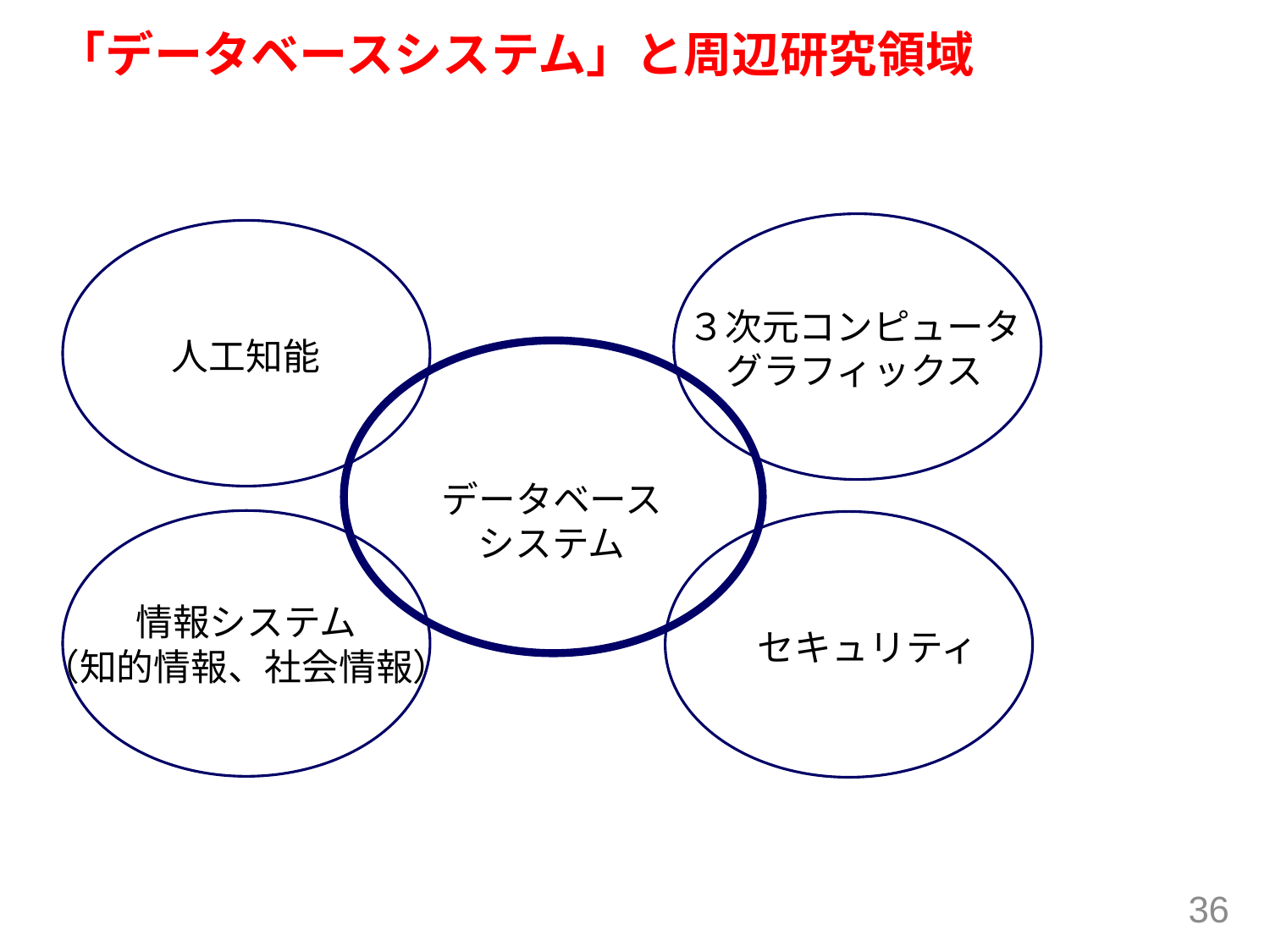

# 「データベースシステム」と周辺研究領域

３次元コンピュータ
グラフィックス

セキュリティ

人工知能
情報システム
（知的情報、社会情報）

データベース
システム
36